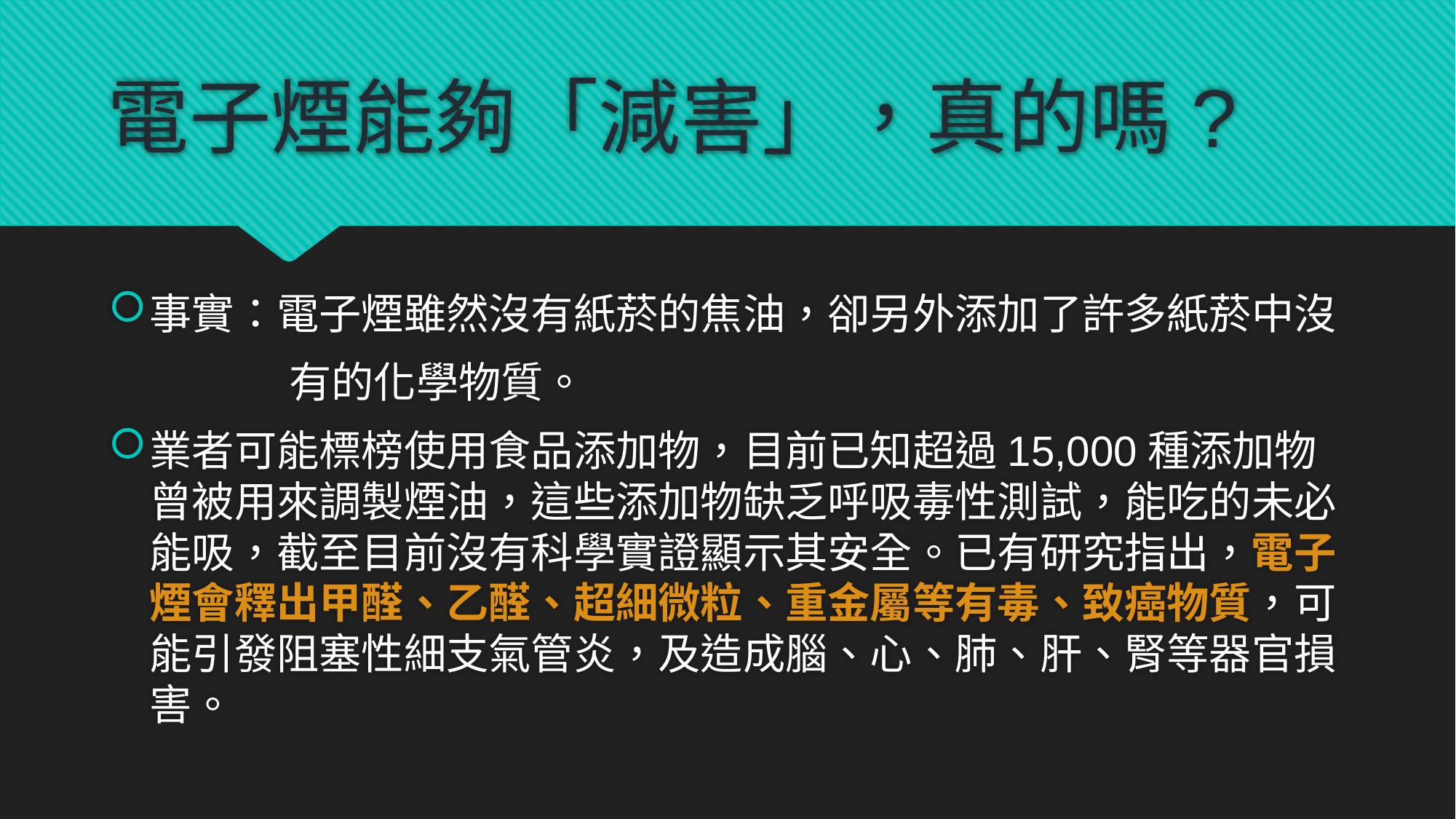

# 電子煙能夠「減害」，真的嗎?
事實：電子煙雖然沒有紙菸的焦油，卻另外添加了許多紙菸中沒
                  有的化學物質。
業者可能標榜使用食品添加物，目前已知超過15,000種添加物曾被用來調製煙油，這些添加物缺乏呼吸毒性測試，能吃的未必能吸，截至目前沒有科學實證顯示其安全。已有研究指出，電子煙會釋出甲醛、乙醛、超細微粒、重金屬等有毒、致癌物質，可能引發阻塞性細支氣管炎，及造成腦、心、肺、肝、腎等器官損害。